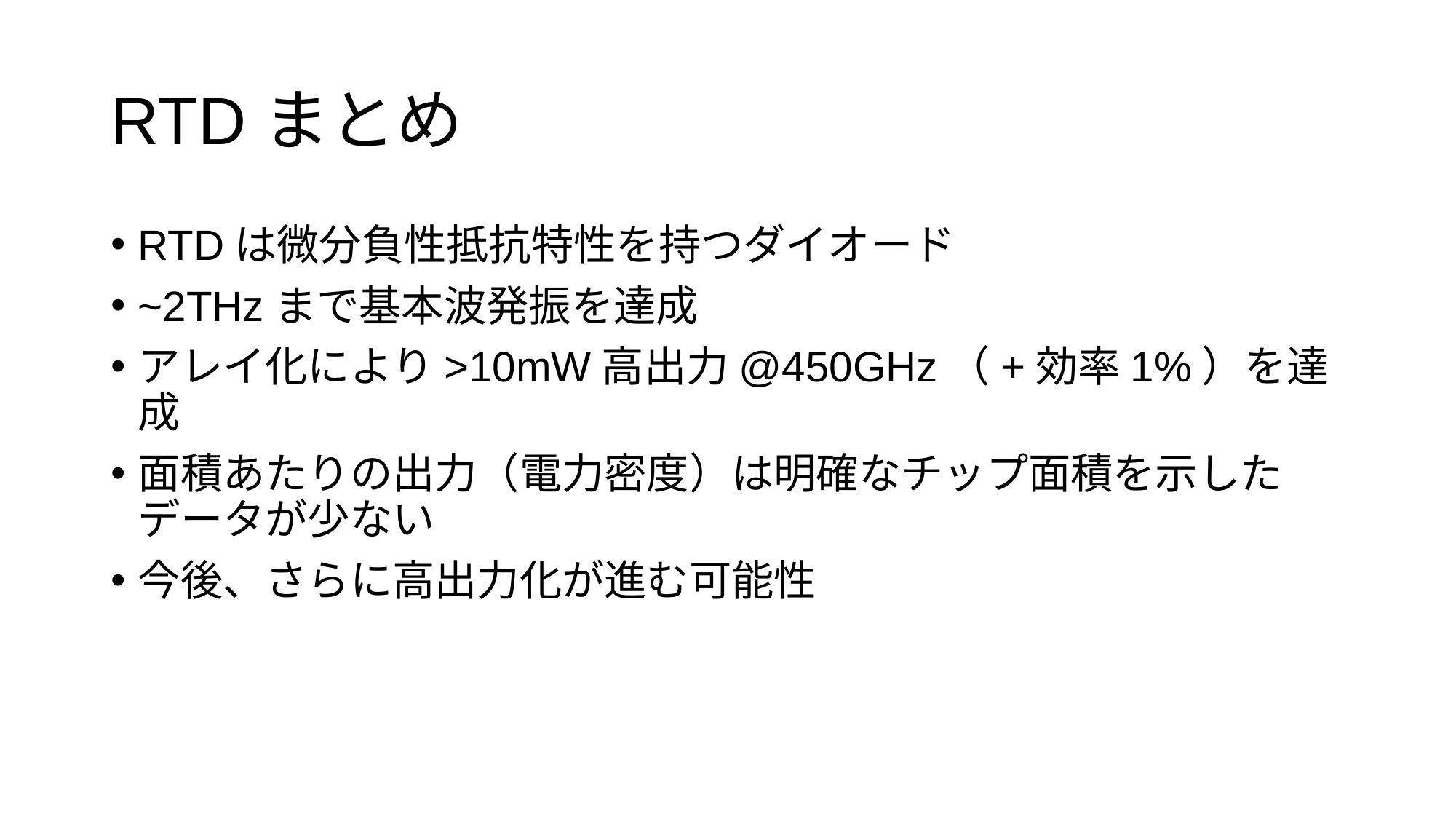

# RTDまとめ
RTDは微分負性抵抗特性を持つダイオード
~2THzまで基本波発振を達成
アレイ化により>10mW高出力@450GHz（+効率1%）を達成
面積あたりの出力（電力密度）は明確なチップ面積を示したデータが少ない
今後、さらに高出力化が進む可能性